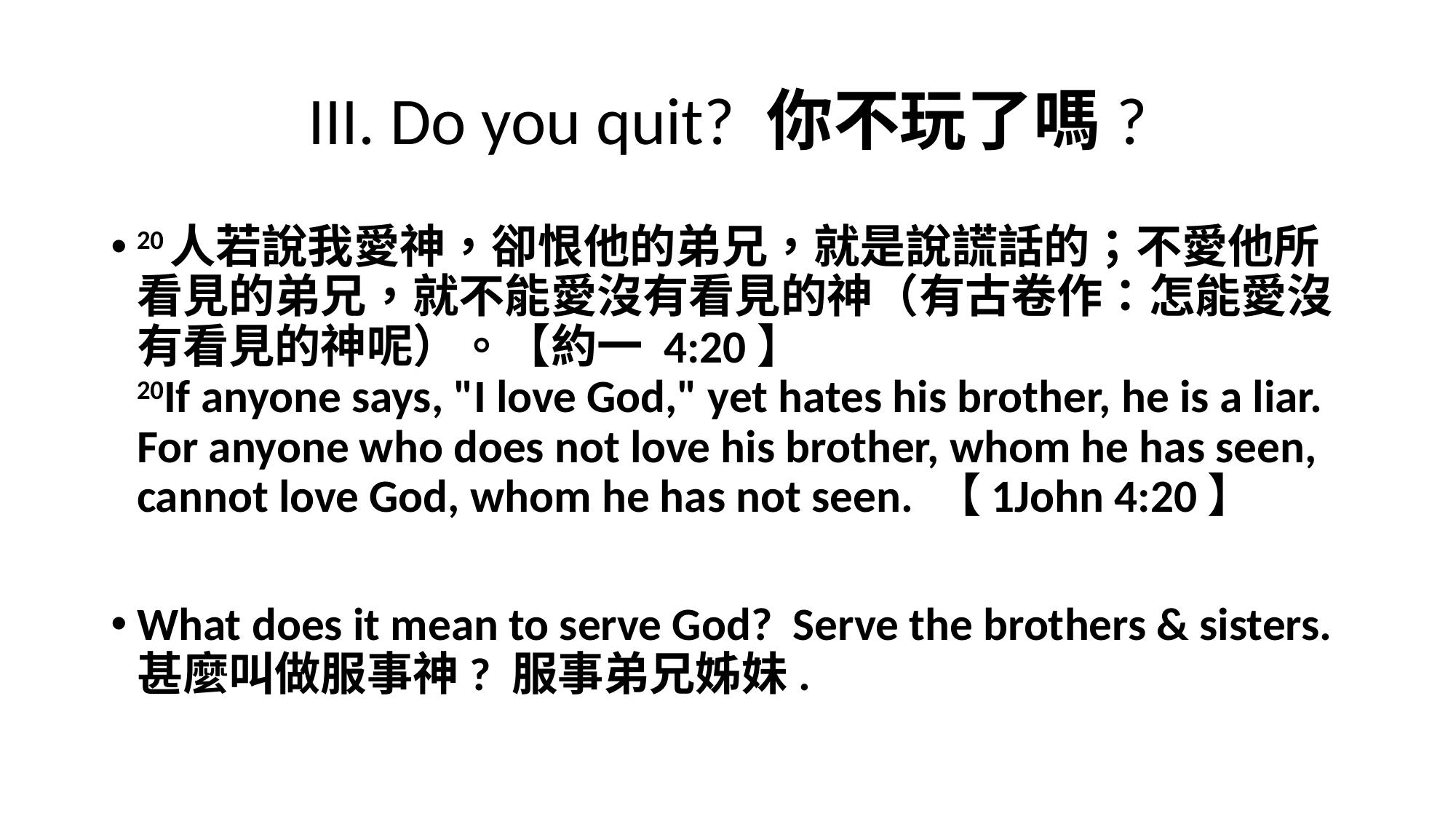

# III. Do you quit? 你不玩了嗎?
20人若說我愛神，卻恨他的弟兄，就是說謊話的；不愛他所看見的弟兄，就不能愛沒有看見的神（有古卷作：怎能愛沒有看見的神呢）。【約一 4:20】
20If anyone says, "I love God," yet hates his brother, he is a liar. For anyone who does not love his brother, whom he has seen, cannot love God, whom he has not seen. 【1John 4:20】

What does it mean to serve God?  Serve the brothers & sisters.  甚麼叫做服事神? 服事弟兄姊妹.